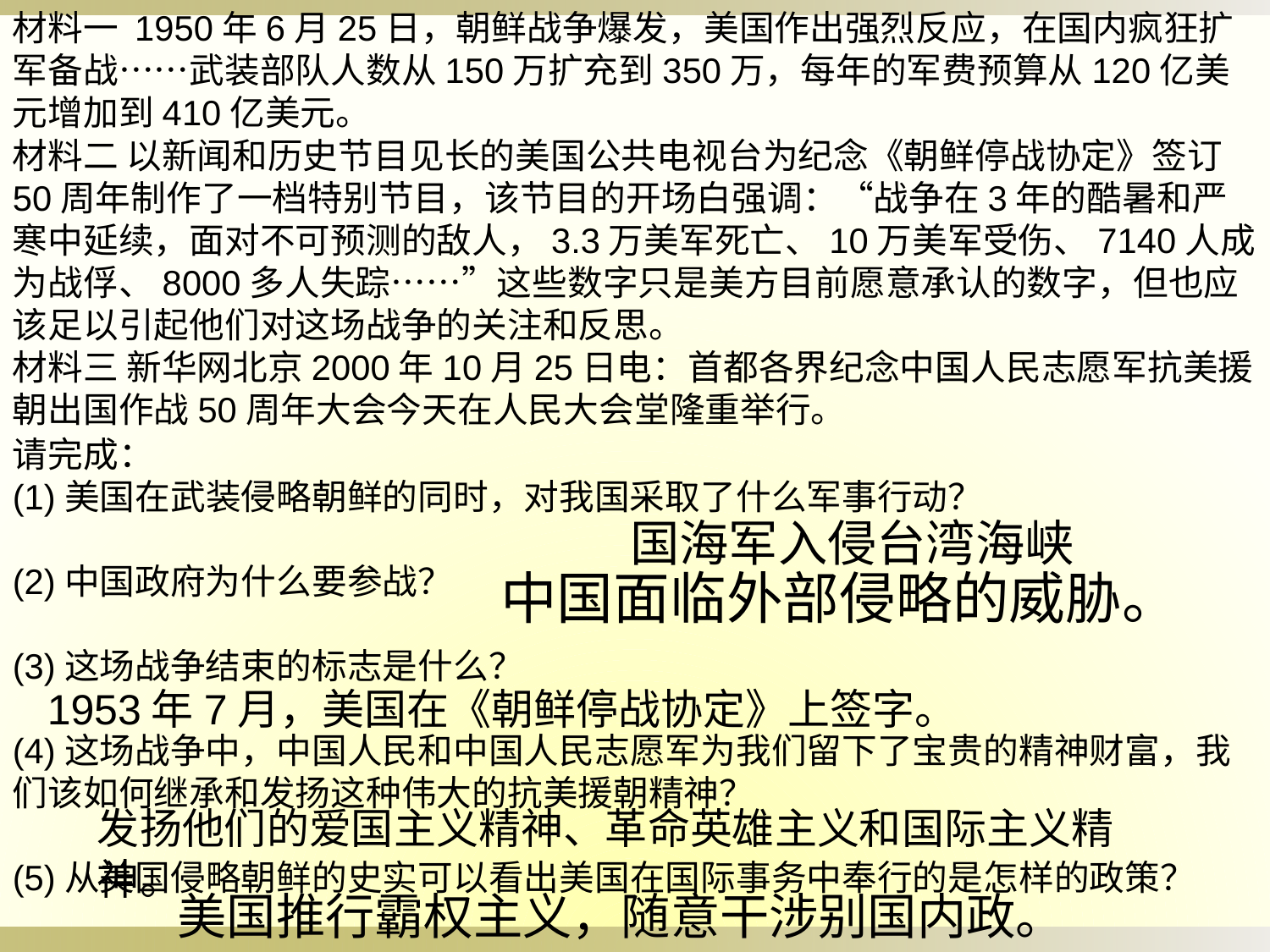

材料一 1950年6月25日，朝鲜战争爆发，美国作出强烈反应，在国内疯狂扩军备战……武装部队人数从150万扩充到350万，每年的军费预算从120亿美元增加到410亿美元。
材料二 以新闻和历史节目见长的美国公共电视台为纪念《朝鲜停战协定》签订50周年制作了一档特别节目，该节目的开场白强调：“战争在3年的酷暑和严寒中延续，面对不可预测的敌人，3.3万美军死亡、10万美军受伤、7140人成为战俘、8000多人失踪……”这些数字只是美方目前愿意承认的数字，但也应该足以引起他们对这场战争的关注和反思。
材料三 新华网北京2000年10月25日电：首都各界纪念中国人民志愿军抗美援朝出国作战50周年大会今天在人民大会堂隆重举行。
请完成：
(1)美国在武装侵略朝鲜的同时，对我国采取了什么军事行动？
(2)中国政府为什么要参战？
(3)这场战争结束的标志是什么？
(4)这场战争中，中国人民和中国人民志愿军为我们留下了宝贵的精神财富，我们该如何继承和发扬这种伟大的抗美援朝精神？
(5)从美国侵略朝鲜的史实可以看出美国在国际事务中奉行的是怎样的政策？
国海军入侵台湾海峡
中国面临外部侵略的威胁。
1953年7月，美国在《朝鲜停战协定》上签字。
发扬他们的爱国主义精神、革命英雄主义和国际主义精神。
美国推行霸权主义，随意干涉别国内政。